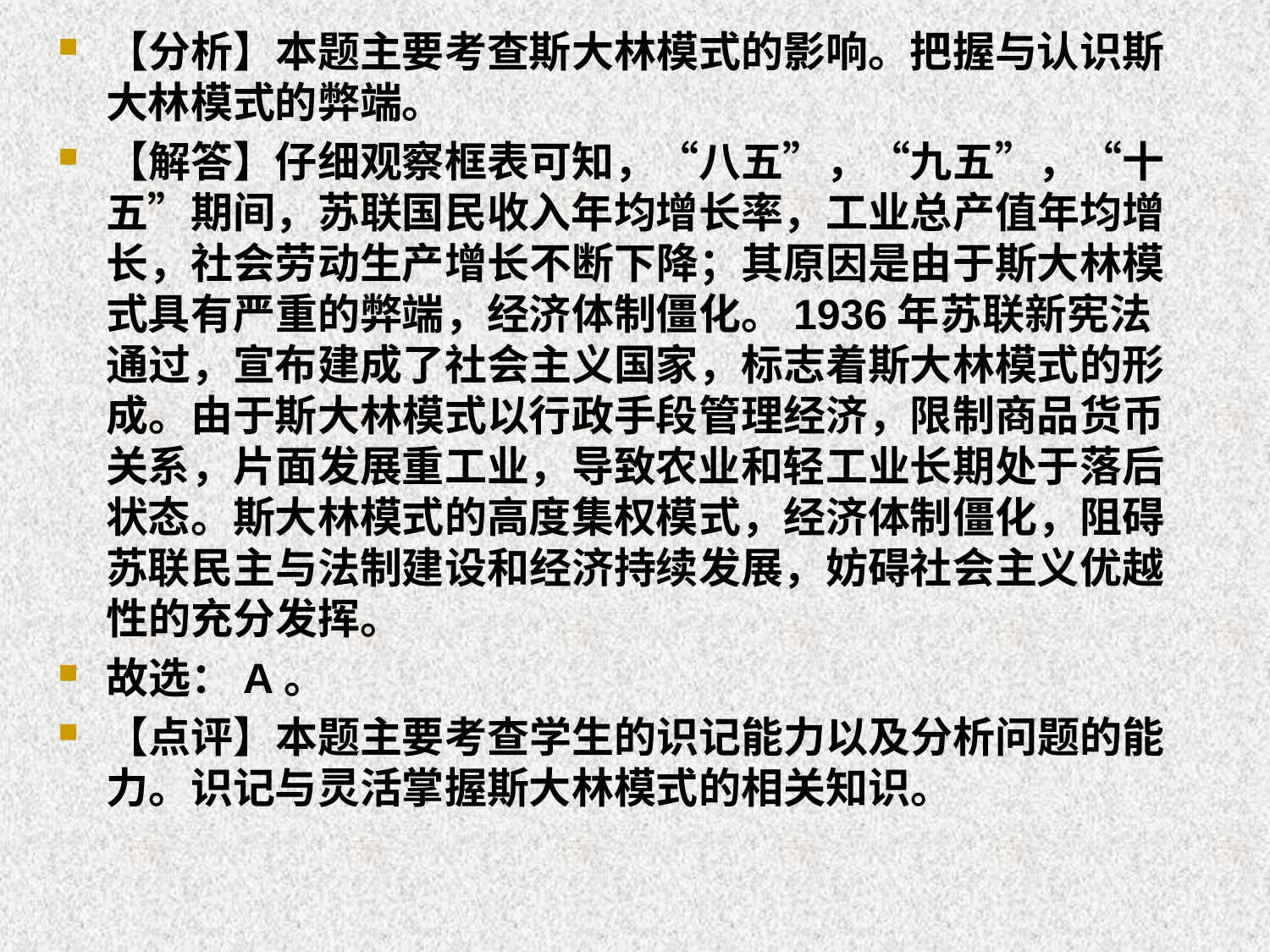

【分析】本题主要考查斯大林模式的影响。把握与认识斯大林模式的弊端。
【解答】仔细观察框表可知，“八五”，“九五”，“十五”期间，苏联国民收入年均增长率，工业总产值年均增长，社会劳动生产增长不断下降；其原因是由于斯大林模式具有严重的弊端，经济体制僵化。1936年苏联新宪法通过，宣布建成了社会主义国家，标志着斯大林模式的形成。由于斯大林模式以行政手段管理经济，限制商品货币关系，片面发展重工业，导致农业和轻工业长期处于落后状态。斯大林模式的高度集权模式，经济体制僵化，阻碍苏联民主与法制建设和经济持续发展，妨碍社会主义优越性的充分发挥。
故选：A。
【点评】本题主要考查学生的识记能力以及分析问题的能力。识记与灵活掌握斯大林模式的相关知识。
#